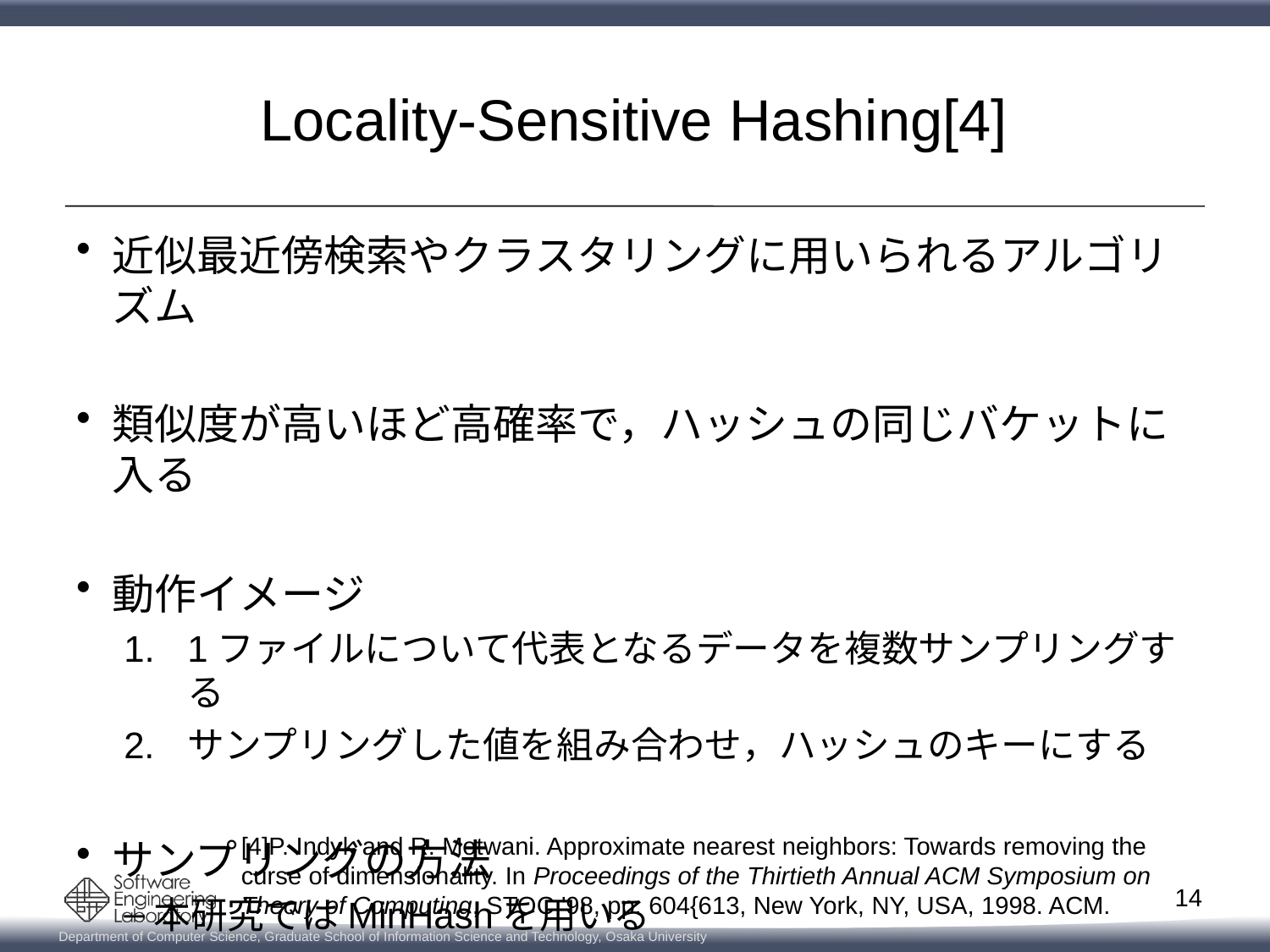

# Locality-Sensitive Hashing[4]
近似最近傍検索やクラスタリングに用いられるアルゴリズム

類似度が高いほど高確率で，ハッシュの同じバケットに入る

動作イメージ
1ファイルについて代表となるデータを複数サンプリングする
サンプリングした値を組み合わせ，ハッシュのキーにする

サンプリングの方法
本研究ではMinHashを用いる
[4]P. Indyk and R. Motwani. Approximate nearest neighbors: Towards removing the curse of dimensionality. In Proceedings of the Thirtieth Annual ACM Symposium on Theory of Computing, STOC '98, pp. 604{613, New York, NY, USA, 1998. ACM.
14